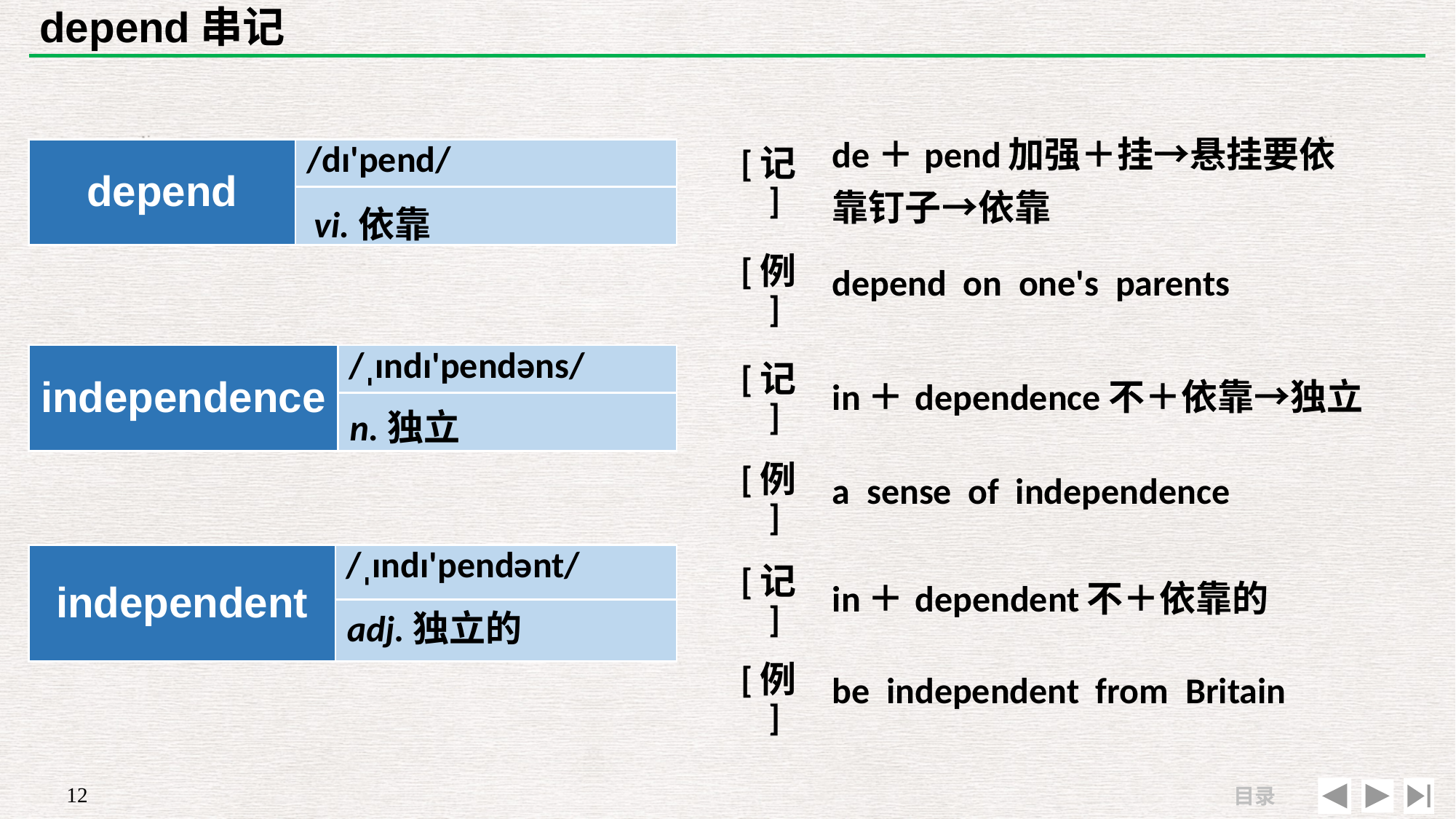

# depend串记

| [记] | de＋pend加强＋挂→悬挂要依靠钉子→依靠 |
| --- | --- |
| [例] | depend on one's parents |
| depend | /dɪ'pend/ |
| --- | --- |
|  |  |
vi.依靠
| [记] | in＋dependence不＋依靠→独立 |
| --- | --- |
| [例] | a sense of independence |
| independence | /ˌɪndɪ'pendəns/ |
| --- | --- |
|  |  |
n.独立
| independent | /ˌɪndɪ'pendənt/ |
| --- | --- |
|  |  |
| [记] | in＋dependent不＋依靠的 |
| --- | --- |
| [例] | be independent from Britain |
adj.独立的